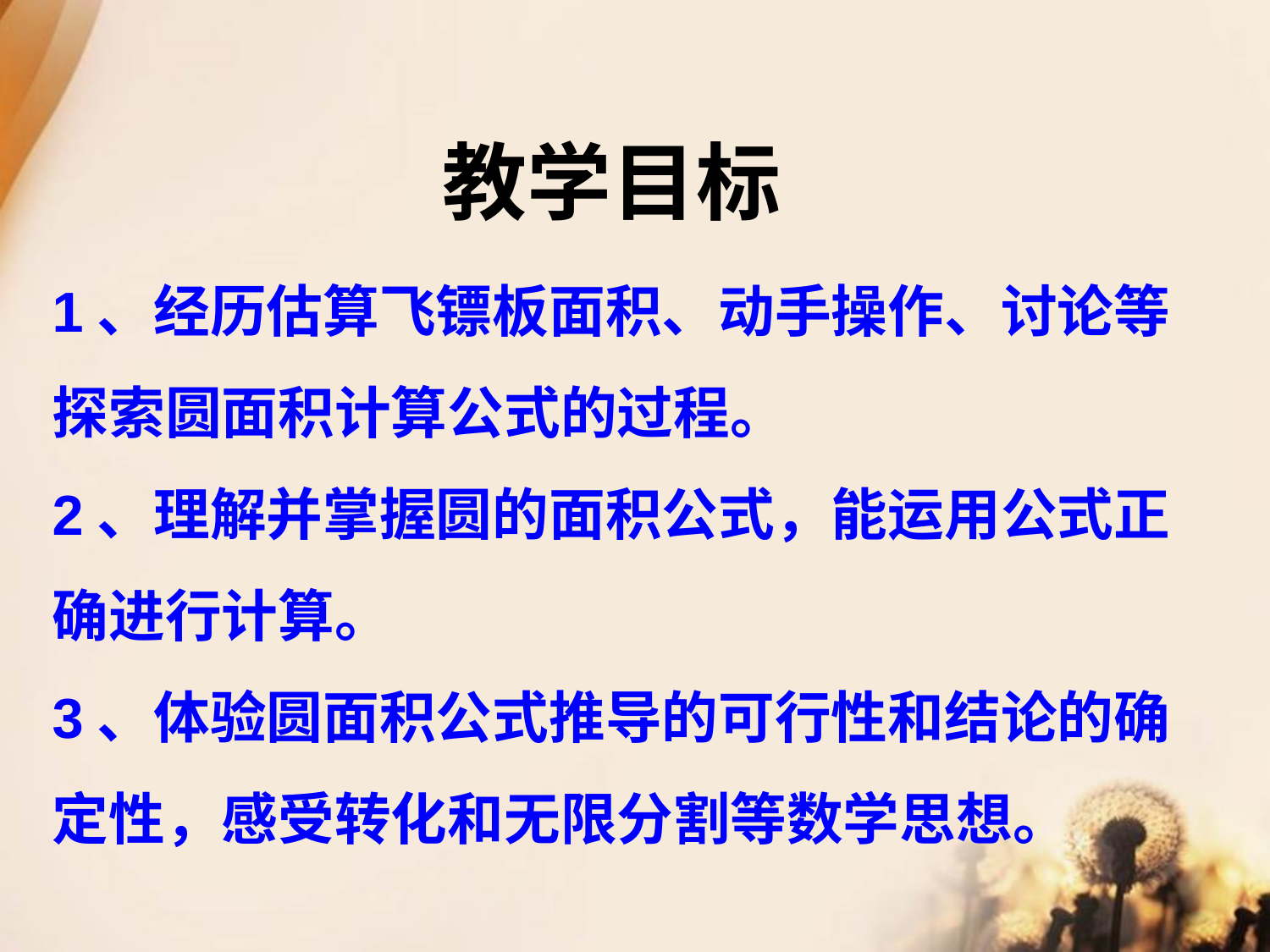

教学目标
1、经历估算飞镖板面积、动手操作、讨论等探索圆面积计算公式的过程。
2、理解并掌握圆的面积公式，能运用公式正确进行计算。
3、体验圆面积公式推导的可行性和结论的确定性，感受转化和无限分割等数学思想。